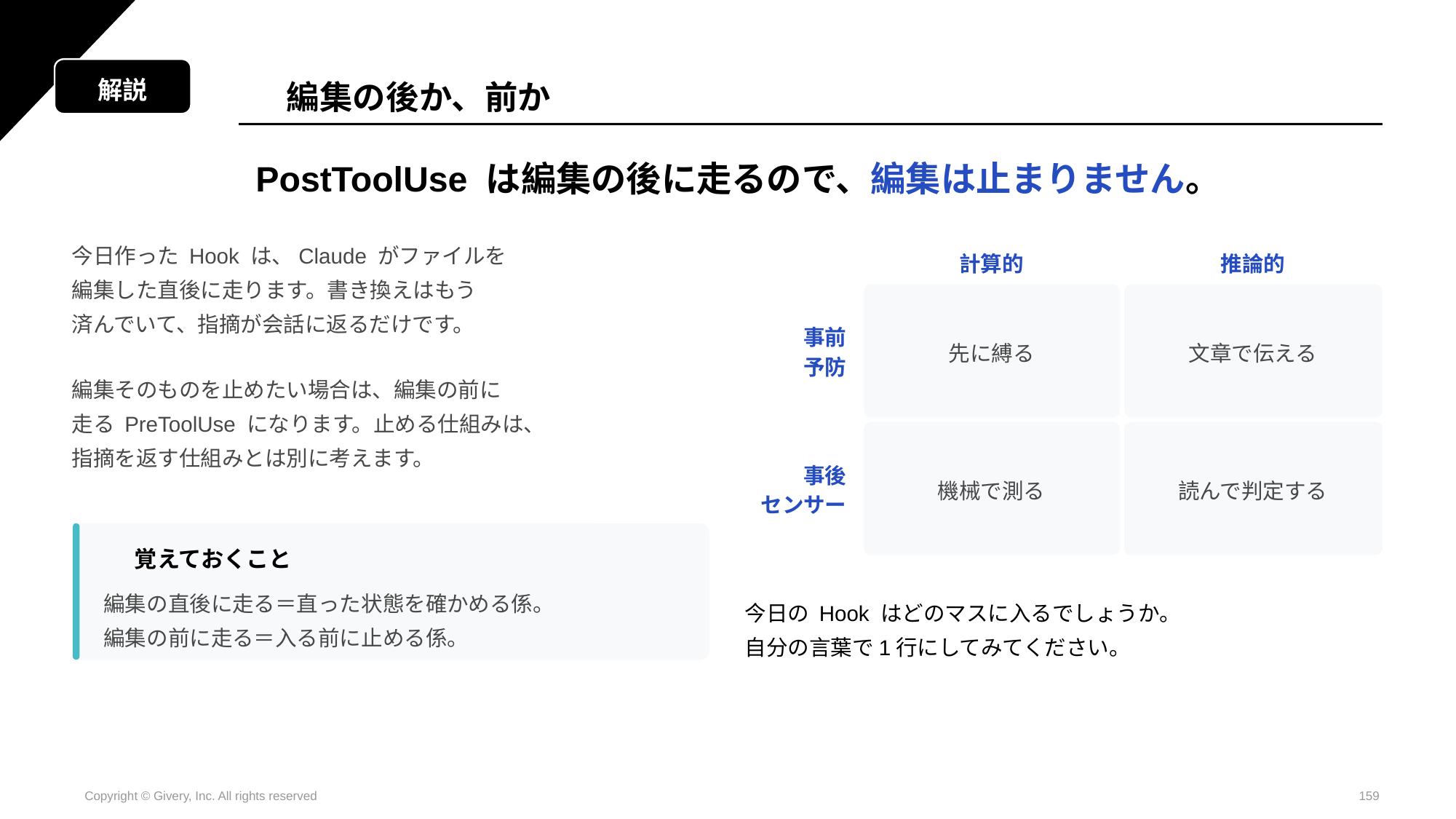

解説
編集の後か、前か

PostToolUse は編集の後に走るので、編集は止まりません。
今日作った Hook は、Claude がファイルを
編集した直後に走ります。書き換えはもう
済んでいて、指摘が会話に返るだけです。
計算的
推論的

事前
予防
先に縛る
文章で伝える
編集そのものを止めたい場合は、編集の前に
走る PreToolUse になります。止める仕組みは、
指摘を返す仕組みとは別に考えます。

事後
センサー
機械で測る
読んで判定する

覚えておくこと
編集の直後に走る＝直った状態を確かめる係。
編集の前に走る＝入る前に止める係。
今日の Hook はどのマスに入るでしょうか。
自分の言葉で1行にしてみてください。
Copyright © Givery, Inc. All rights reserved
159